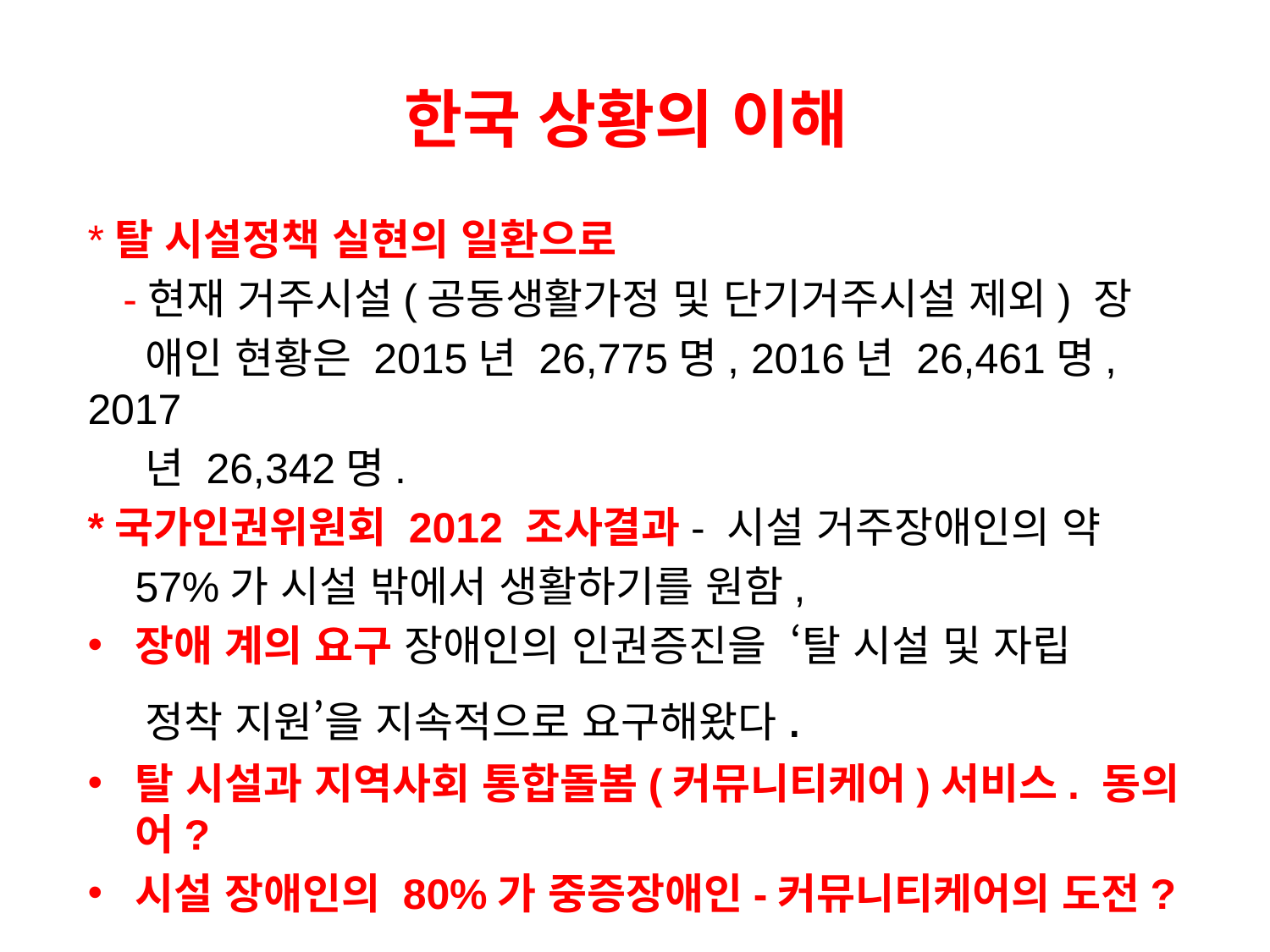

# 한국 상황의 이해
*탈 시설정책 실현의 일환으로
   -현재 거주시설(공동생활가정 및 단기거주시설 제외) 장
    애인 현황은 2015년 26,775명, 2016년 26,461명, 2017
    년 26,342명.
*국가인권위원회 2012 조사결과- 시설 거주장애인의 약
    57%가 시설 밖에서 생활하기를 원함,
장애 계의 요구 장애인의 인권증진을  ‘탈 시설 및 자립
    정착 지원’을 지속적으로 요구해왔다.
탈 시설과 지역사회 통합돌봄(커뮤니티케어)서비스. 동의 어?
시설 장애인의 80%가 중증장애인-커뮤니티케어의 도전?